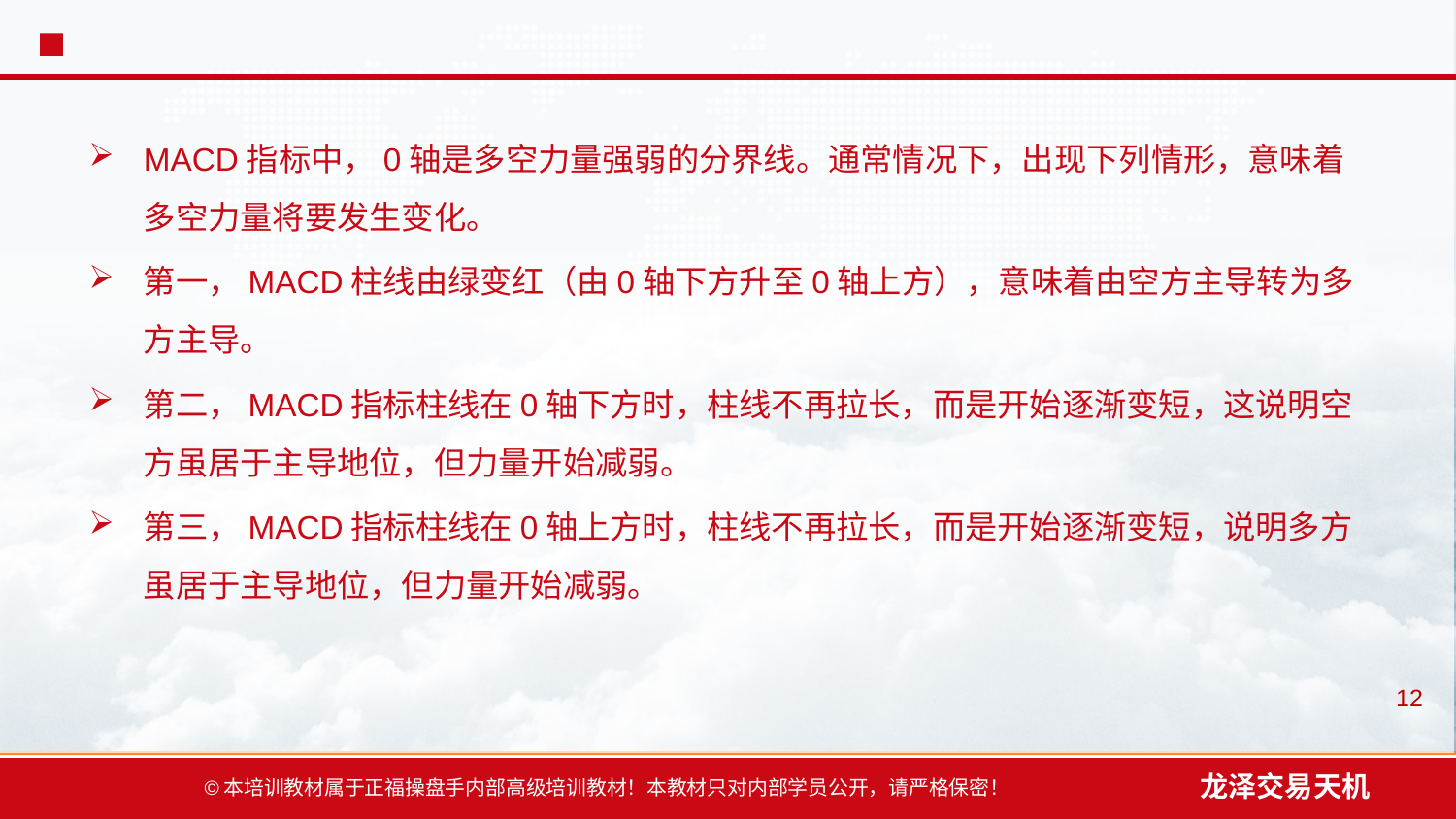

#
MACD指标中，0轴是多空力量强弱的分界线。通常情况下，出现下列情形，意味着多空力量将要发生变化。
第一，MACD柱线由绿变红（由0轴下方升至0轴上方），意味着由空方主导转为多方主导。
第二，MACD指标柱线在0轴下方时，柱线不再拉长，而是开始逐渐变短，这说明空方虽居于主导地位，但力量开始减弱。
第三，MACD指标柱线在0轴上方时，柱线不再拉长，而是开始逐渐变短，说明多方虽居于主导地位，但力量开始减弱。